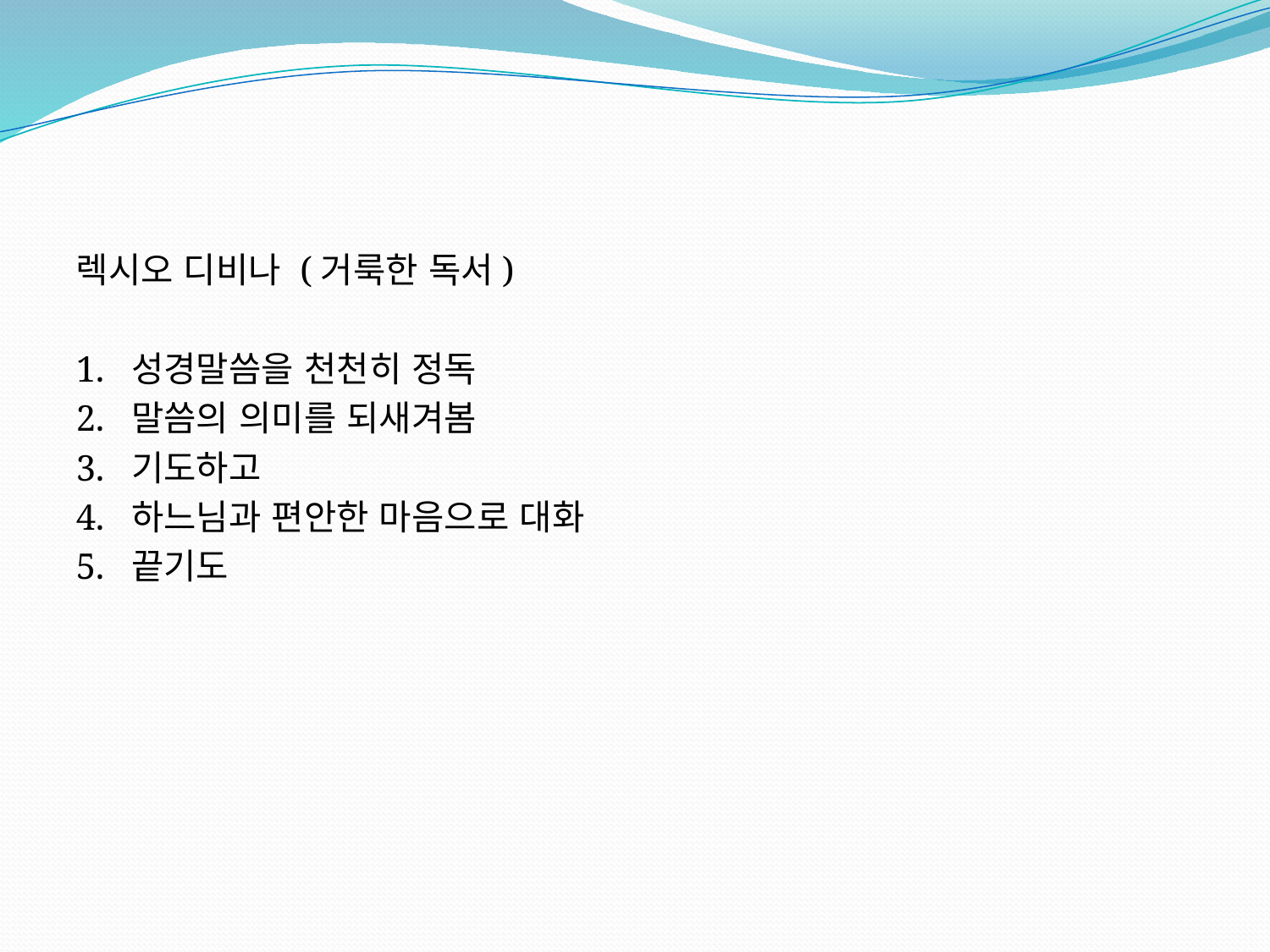

#

렉시오 디비나 (거룩한 독서)

1.  성경말씀을 천천히 정독
2.  말씀의 의미를 되새겨봄
3.  기도하고
4.  하느님과 편안한 마음으로 대화
5.  끝기도